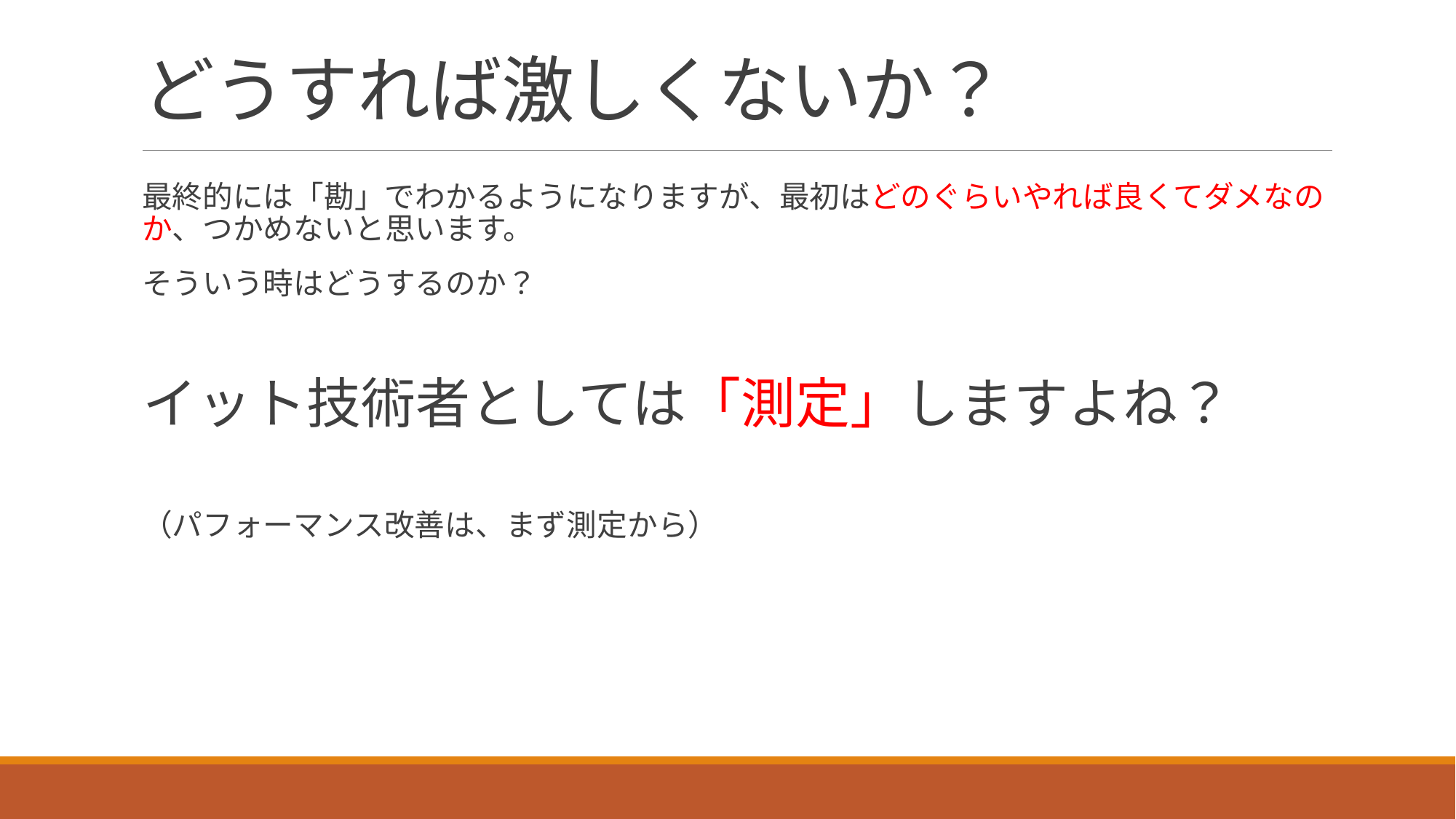

# どうすれば激しくないか？
最終的には「勘」でわかるようになりますが、最初はどのぐらいやれば良くてダメなのか、つかめないと思います。
そういう時はどうするのか？

イット技術者としては「測定」しますよね？

（パフォーマンス改善は、まず測定から）